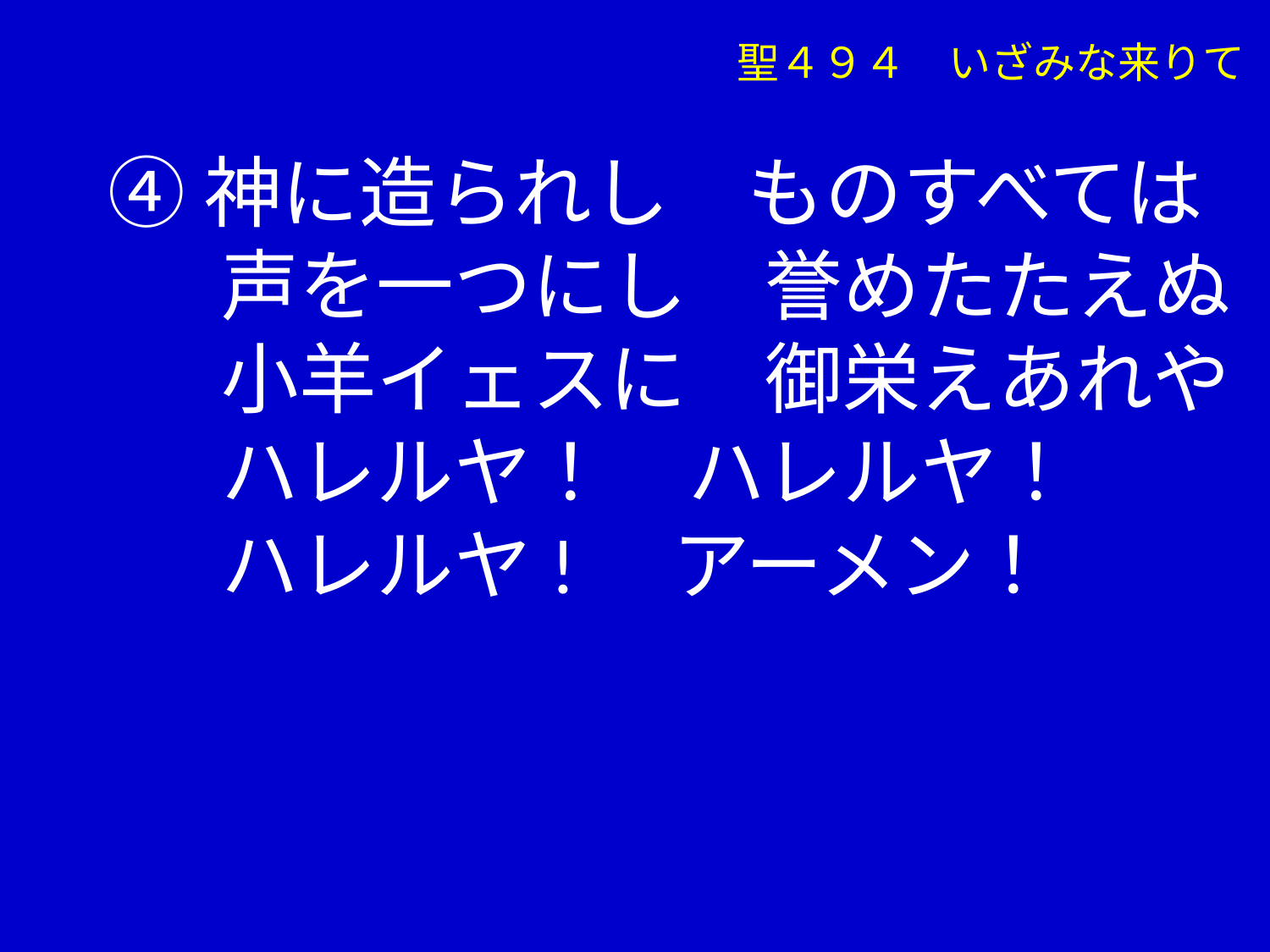

聖４９４　いざみな来りて
④神に造られし　ものすべては
 　声を一つにし　誉めたたえぬ
 　小羊イェスに　御栄えあれや
 　ハレルヤ！　ハレルヤ！
 　ハレルヤ!　アーメン！